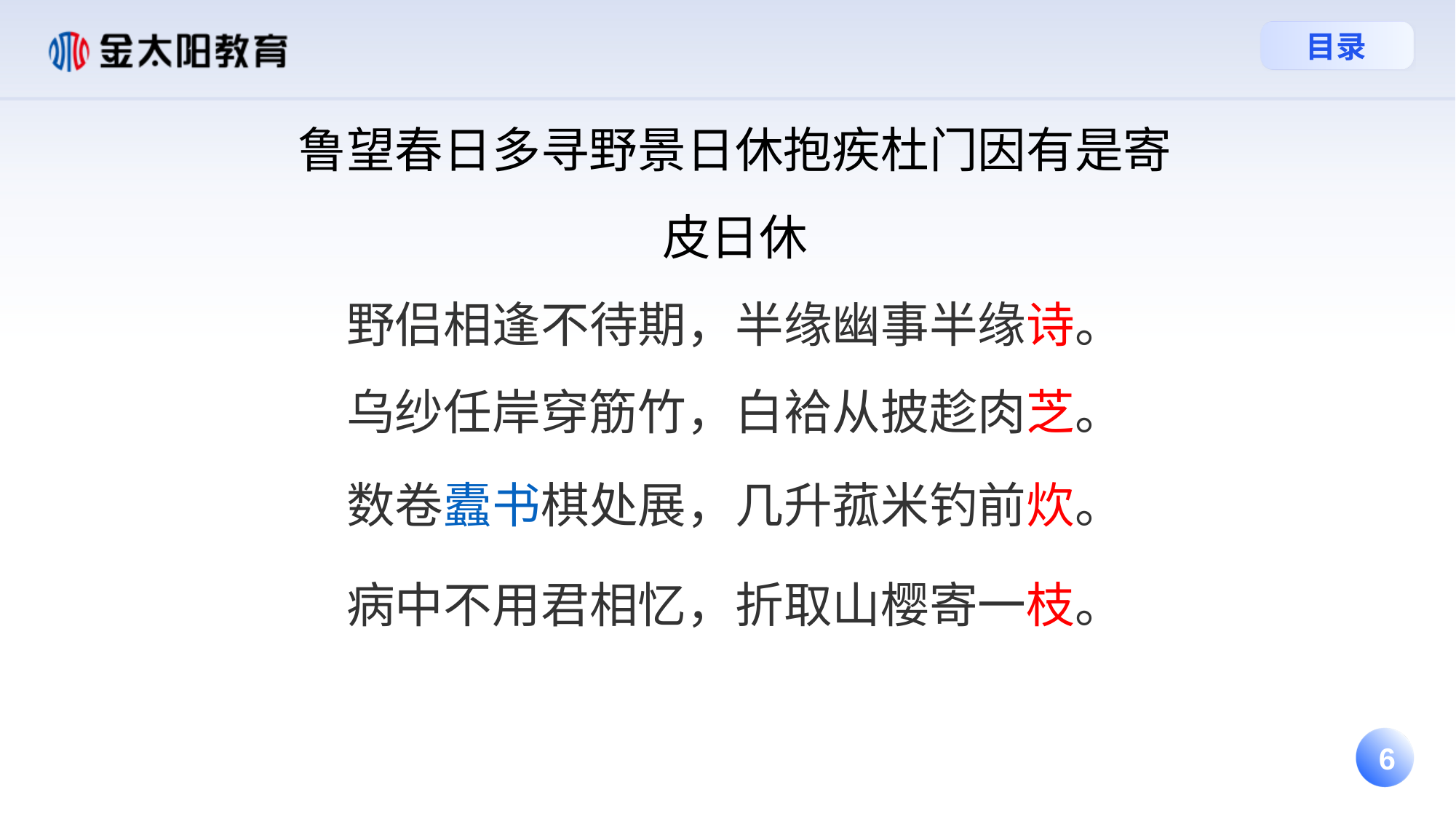

鲁望春日多寻野景日休抱疾杜门因有是寄
皮日休
野侣相逢不待期，半缘幽事半缘诗。
乌纱任岸穿筋竹，白袷从披趁肉芝。
数卷蠹书棋处展，几升菰米钓前炊。
病中不用君相忆，折取山樱寄一枝。